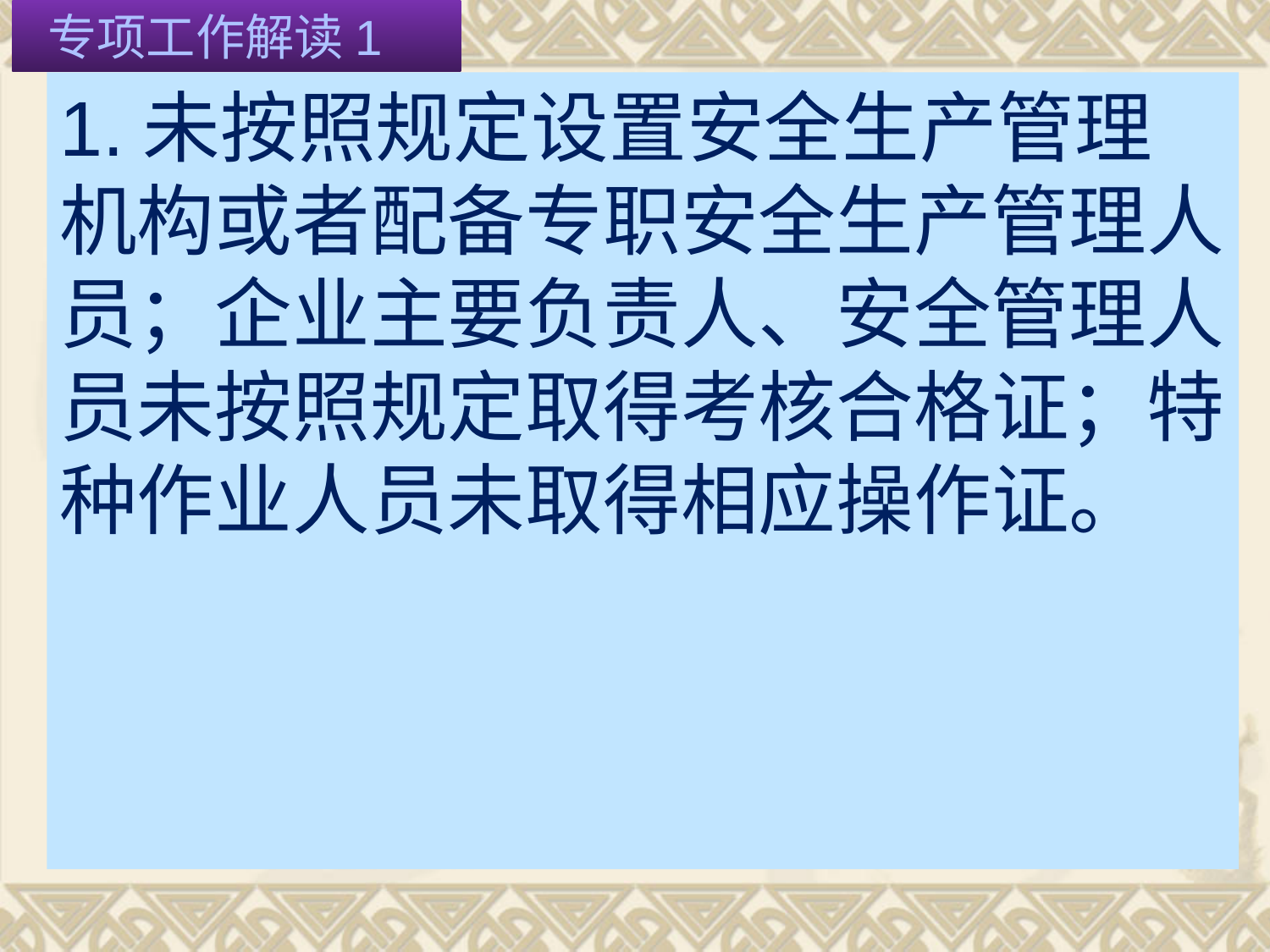

专项工作解读1
# 1.未按照规定设置安全生产管理机构或者配备专职安全生产管理人员；企业主要负责人、安全管理人员未按照规定取得考核合格证；特种作业人员未取得相应操作证。